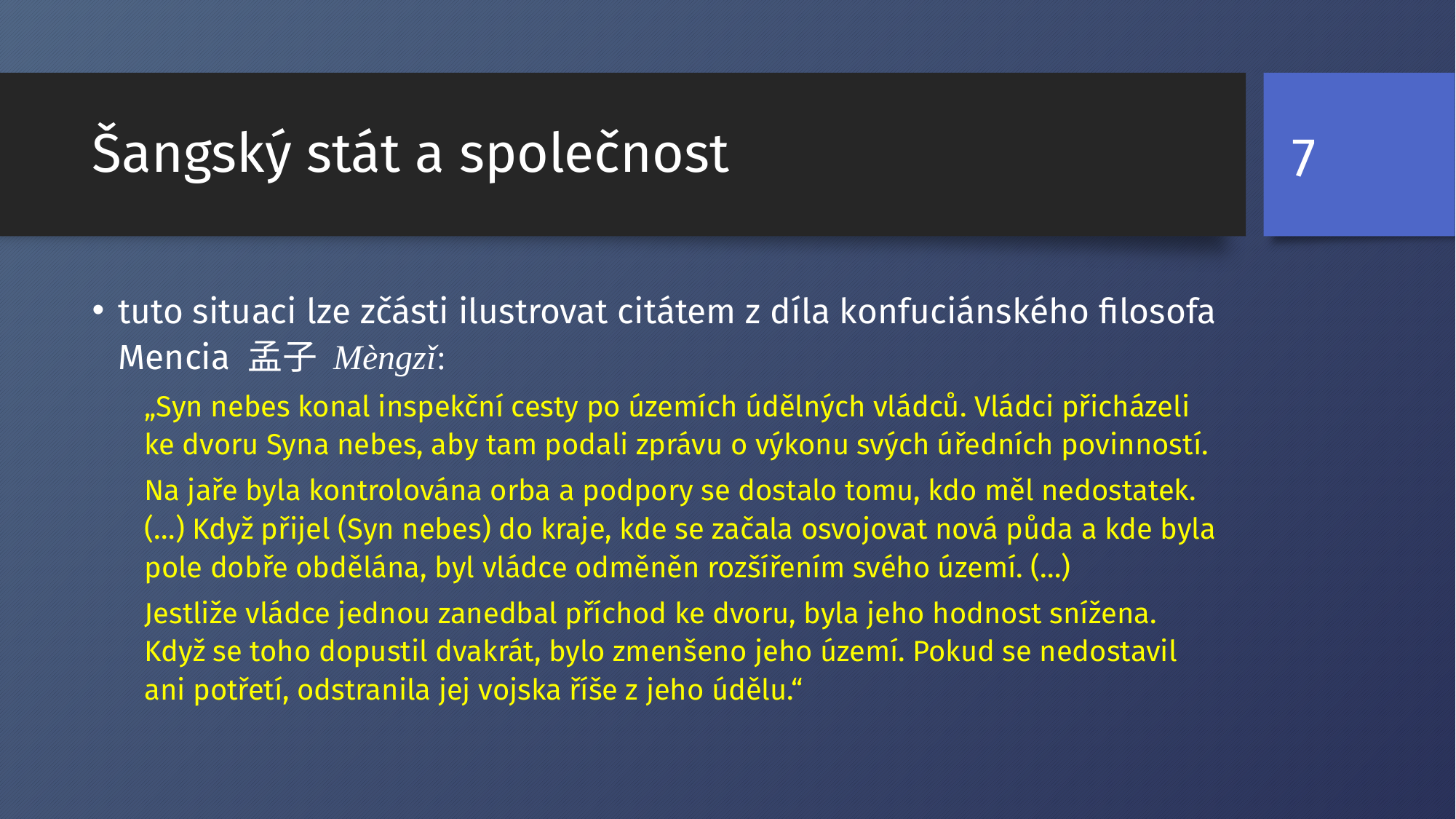

7
# Šangský stát a společnost
tuto situaci lze zčásti ilustrovat citátem z díla konfuciánského filosofa Mencia 孟子 Mèngzǐ:
„Syn nebes konal inspekční cesty po územích údělných vládců. Vládci přicházeli ke dvoru Syna nebes, aby tam podali zprávu o výkonu svých úředních povinností.
Na jaře byla kontrolována orba a podpory se dostalo tomu, kdo měl nedostatek. (…) Když přijel (Syn nebes) do kraje, kde se začala osvojovat nová půda a kde byla pole dobře obdělána, byl vládce odměněn rozšířením svého území. (…)
Jestliže vládce jednou zanedbal příchod ke dvoru, byla jeho hodnost snížena. Když se toho dopustil dvakrát, bylo zmenšeno jeho území. Pokud se nedostavil ani potřetí, odstranila jej vojska říše z jeho údělu.“